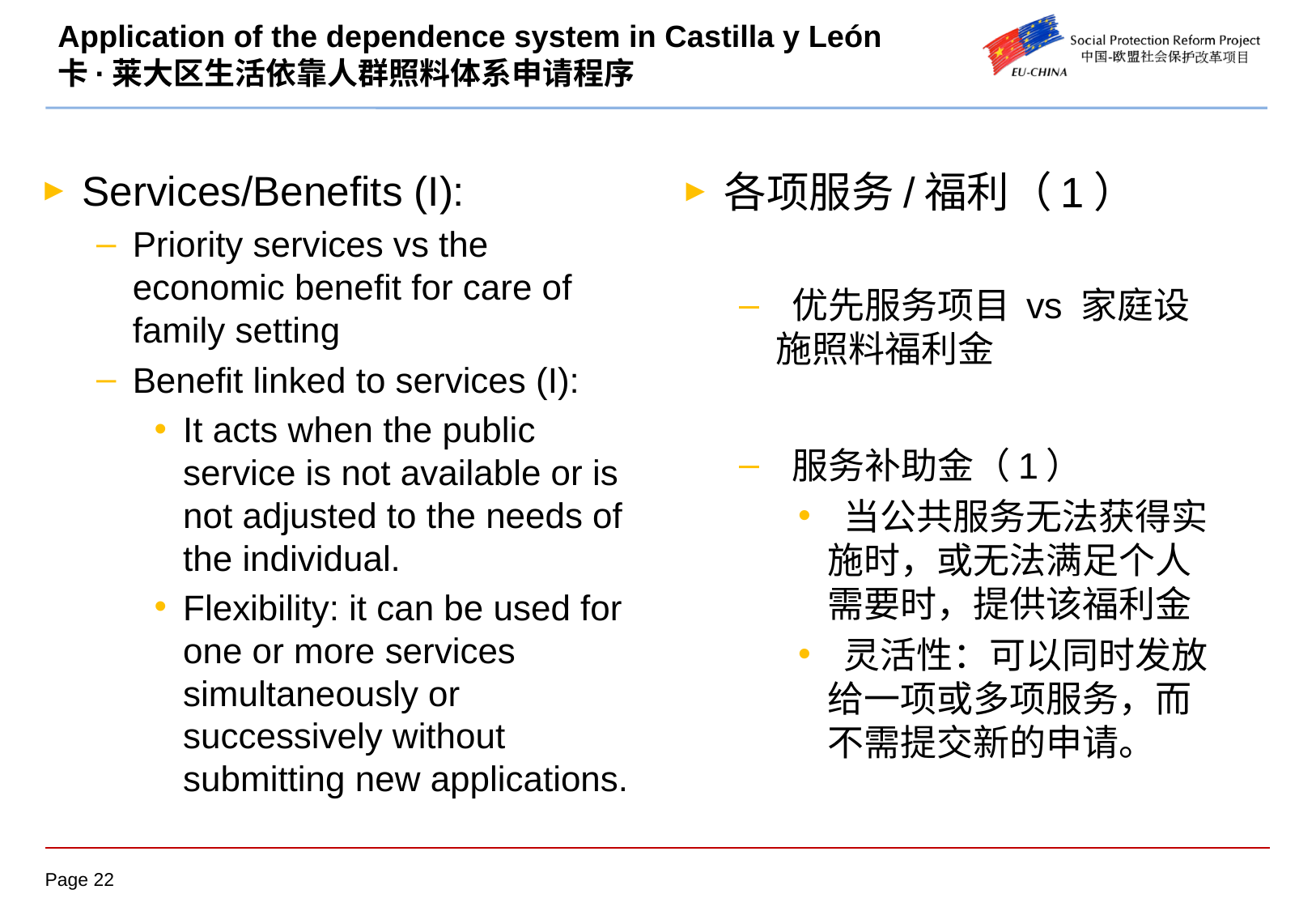

# Application of the dependence system in Castilla y León 卡·莱大区生活依靠人群照料体系申请程序
Services/Benefits (I):
Priority services vs the economic benefit for care of family setting
Benefit linked to services (I):
It acts when the public service is not available or is not adjusted to the needs of the individual.
Flexibility: it can be used for one or more services simultaneously or successively without submitting new applications.
各项服务/福利（1）

 优先服务项目 vs 家庭设施照料福利金

 服务补助金（1）
 当公共服务无法获得实施时，或无法满足个人需要时，提供该福利金
 灵活性：可以同时发放给一项或多项服务，而不需提交新的申请。